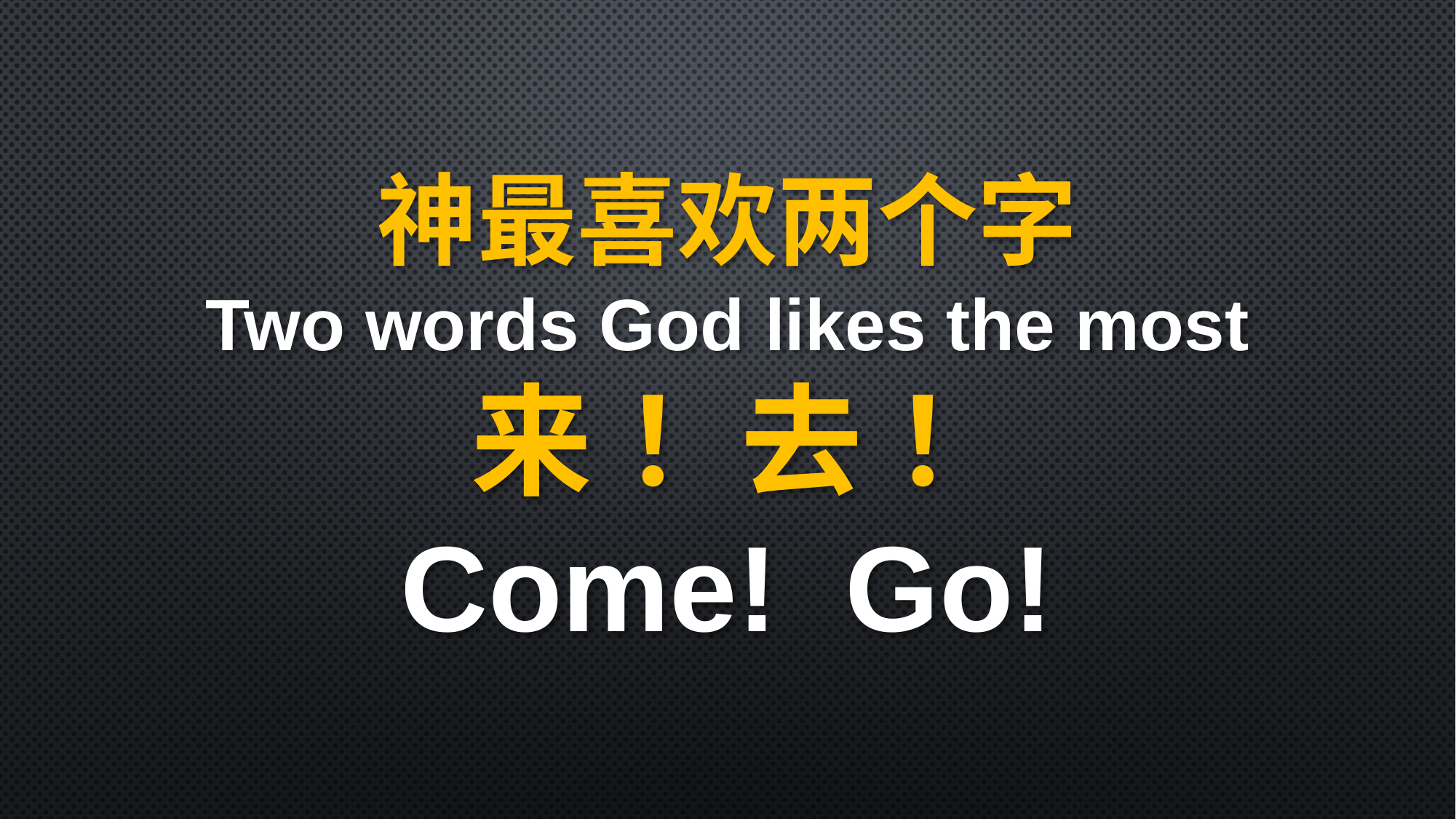

神最喜欢两个字
Two words God likes the most
来！ 去！
Come!  Go!